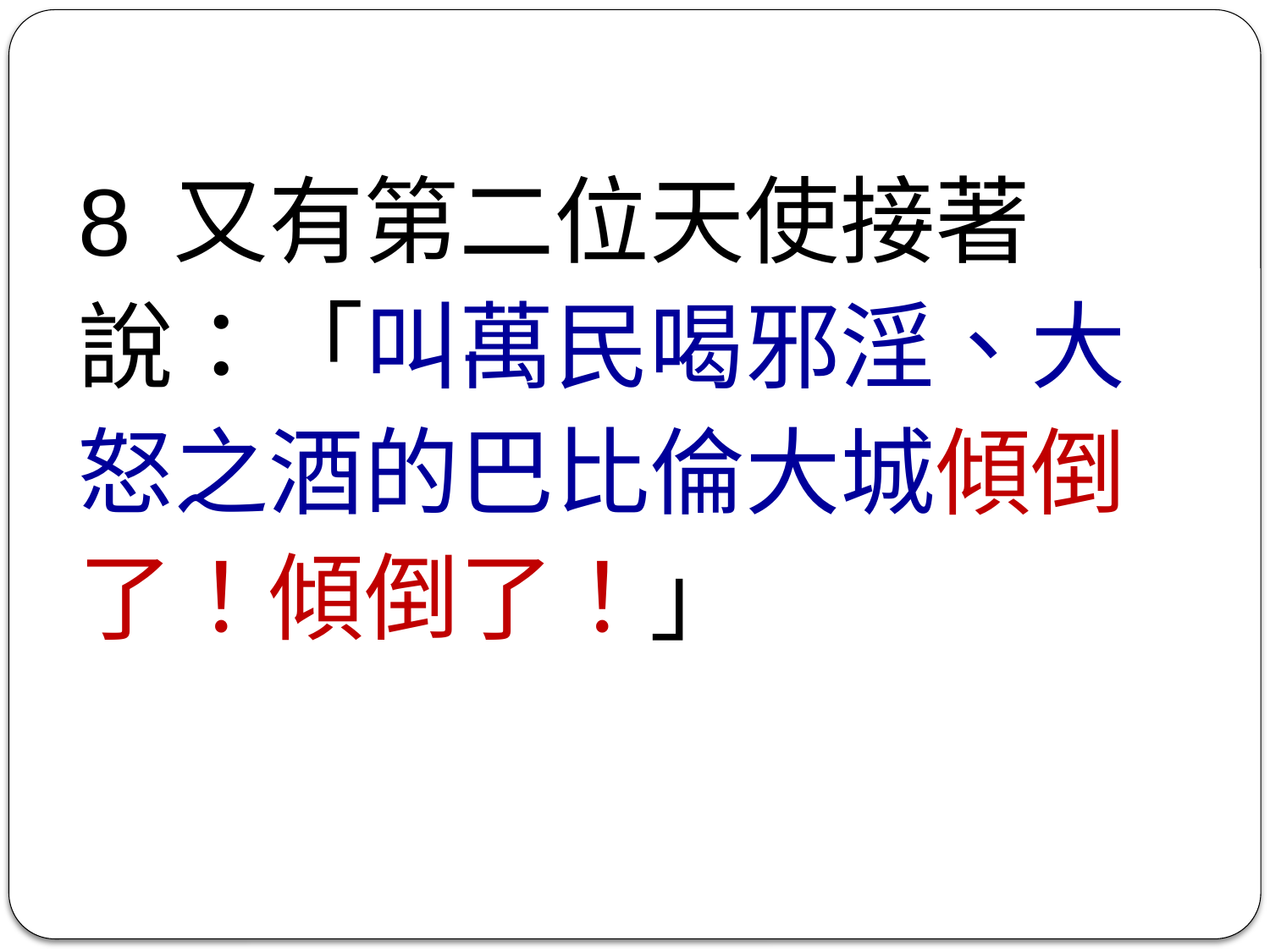

8 又有第二位天使接著說：「叫萬民喝邪淫、大怒之酒的巴比倫大城傾倒了！傾倒了！」